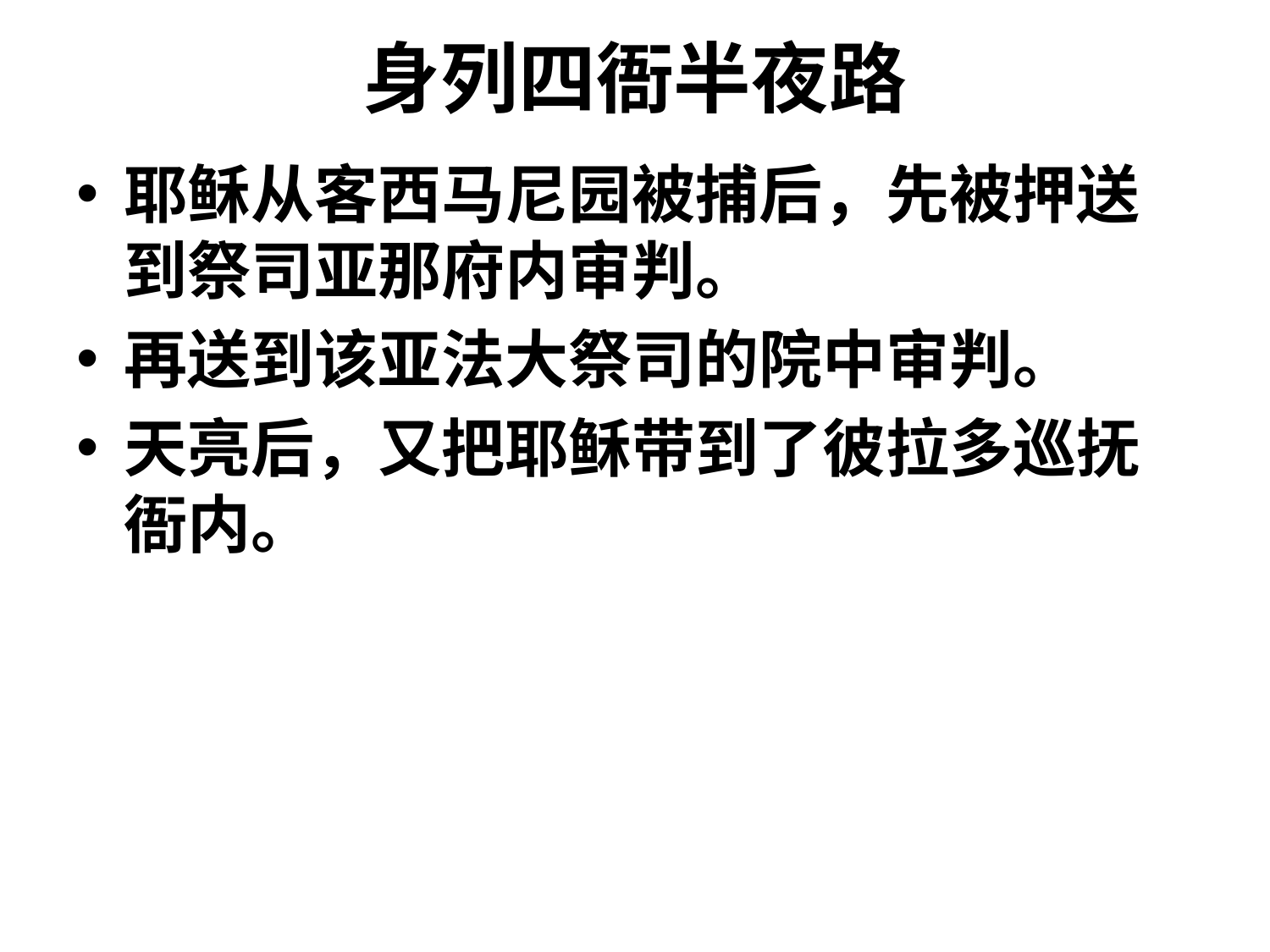

# 身列四衙半夜路
耶稣从客西马尼园被捕后，先被押送到祭司亚那府内审判。
再送到该亚法大祭司的院中审判。
天亮后，又把耶稣带到了彼拉多巡抚衙内。